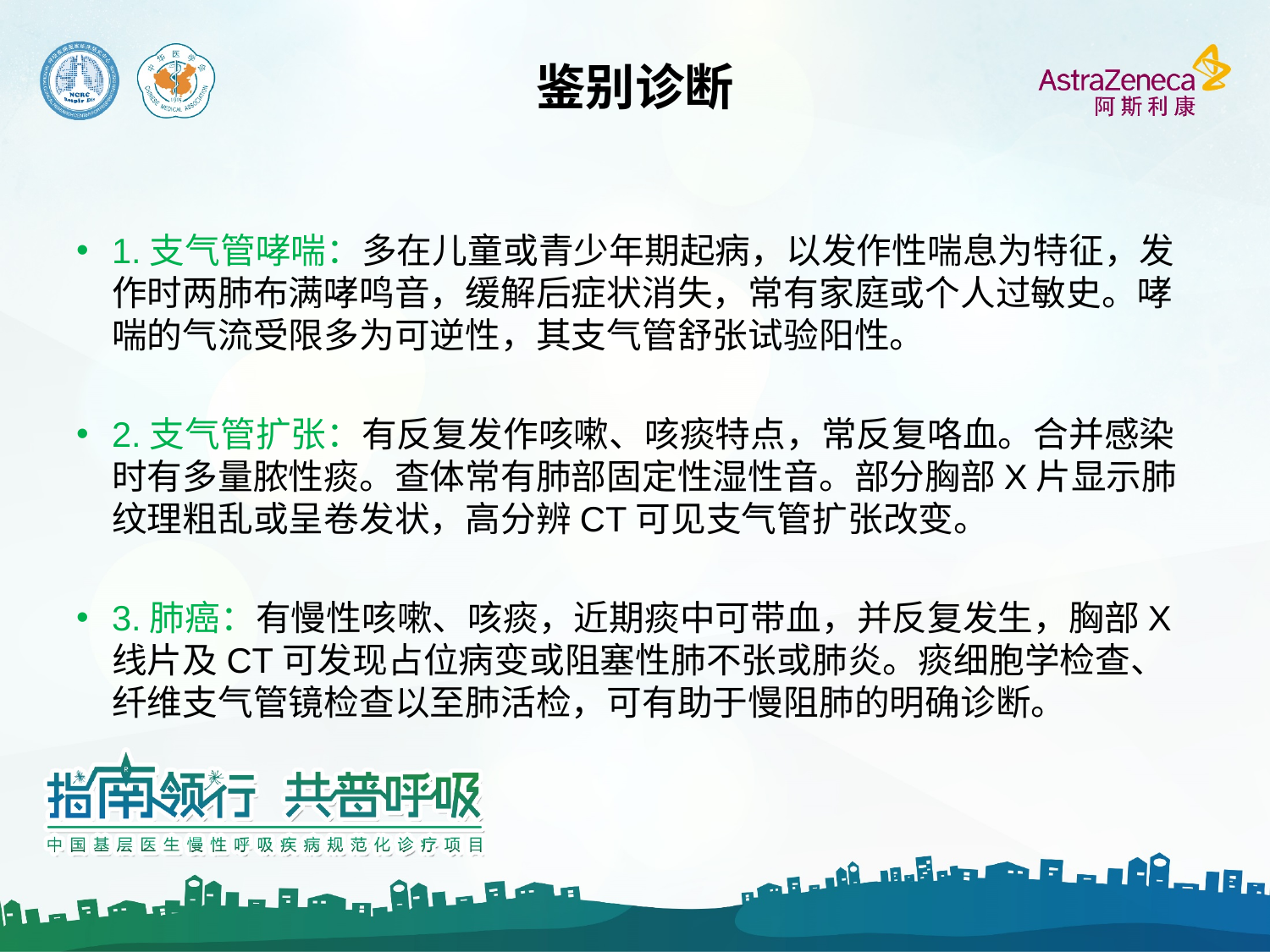

# 鉴别诊断
1.支气管哮喘：多在儿童或青少年期起病，以发作性喘息为特征，发作时两肺布满哮鸣音，缓解后症状消失，常有家庭或个人过敏史。哮喘的气流受限多为可逆性，其支气管舒张试验阳性。

2.支气管扩张：有反复发作咳嗽、咳痰特点，常反复咯血。合并感染时有多量脓性痰。查体常有肺部固定性湿性音。部分胸部X片显示肺纹理粗乱或呈卷发状，高分辨CT可见支气管扩张改变。

3.肺癌：有慢性咳嗽、咳痰，近期痰中可带血，并反复发生，胸部X线片及CT可发现占位病变或阻塞性肺不张或肺炎。痰细胞学检查、纤维支气管镜检查以至肺活检，可有助于慢阻肺的明确诊断。